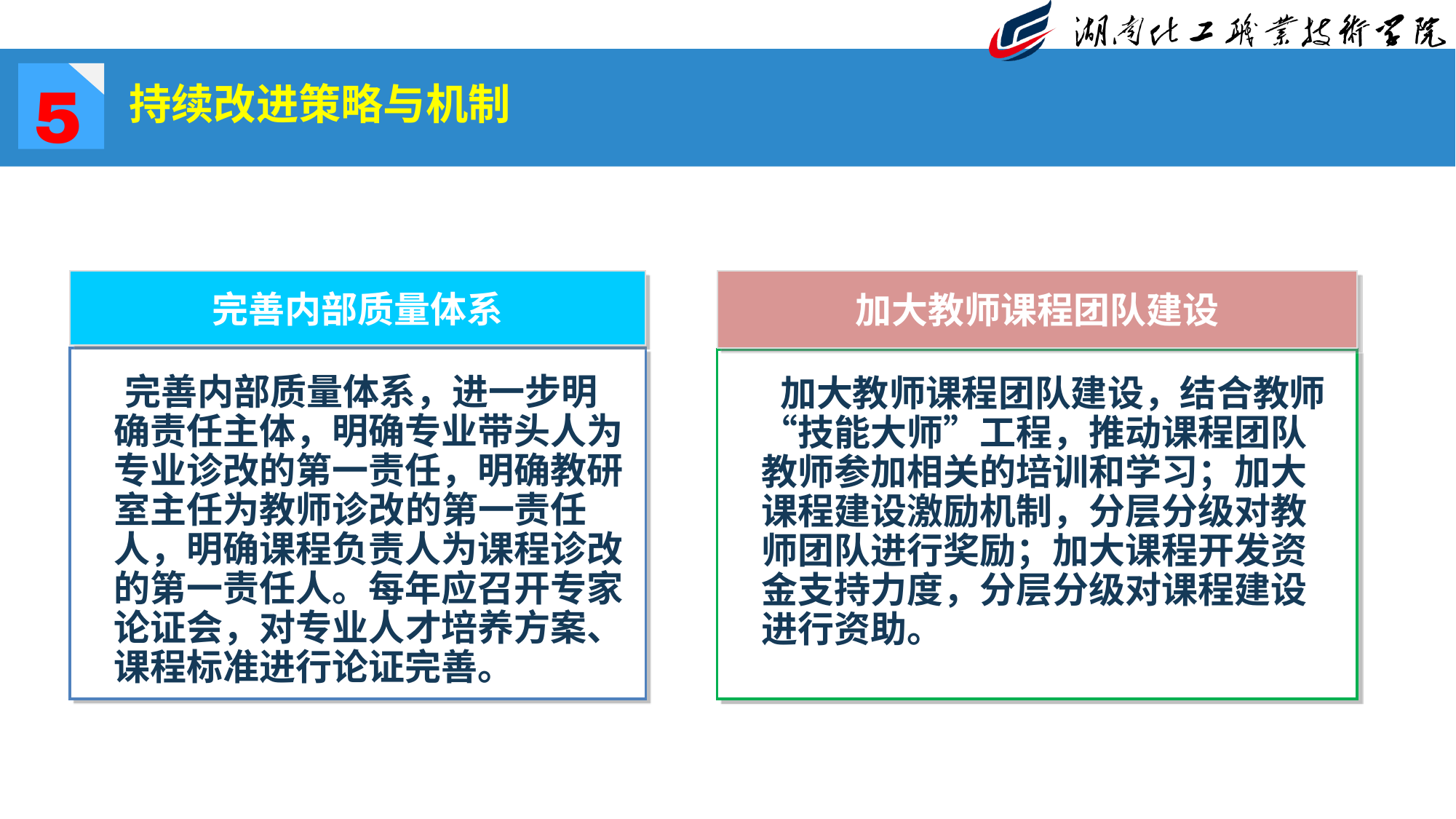

5
持续改进策略与机制
完善内部质量体系
加大教师课程团队建设
   完善内部质量体系，进一步明确责任主体，明确专业带头人为专业诊改的第一责任，明确教研室主任为教师诊改的第一责任人，明确课程负责人为课程诊改的第一责任人。每年应召开专家论证会，对专业人才培养方案、课程标准进行论证完善。
    加大教师课程团队建设，结合教师“技能大师”工程，推动课程团队教师参加相关的培训和学习；加大课程建设激励机制，分层分级对教师团队进行奖励；加大课程开发资金支持力度，分层分级对课程建设进行资助。